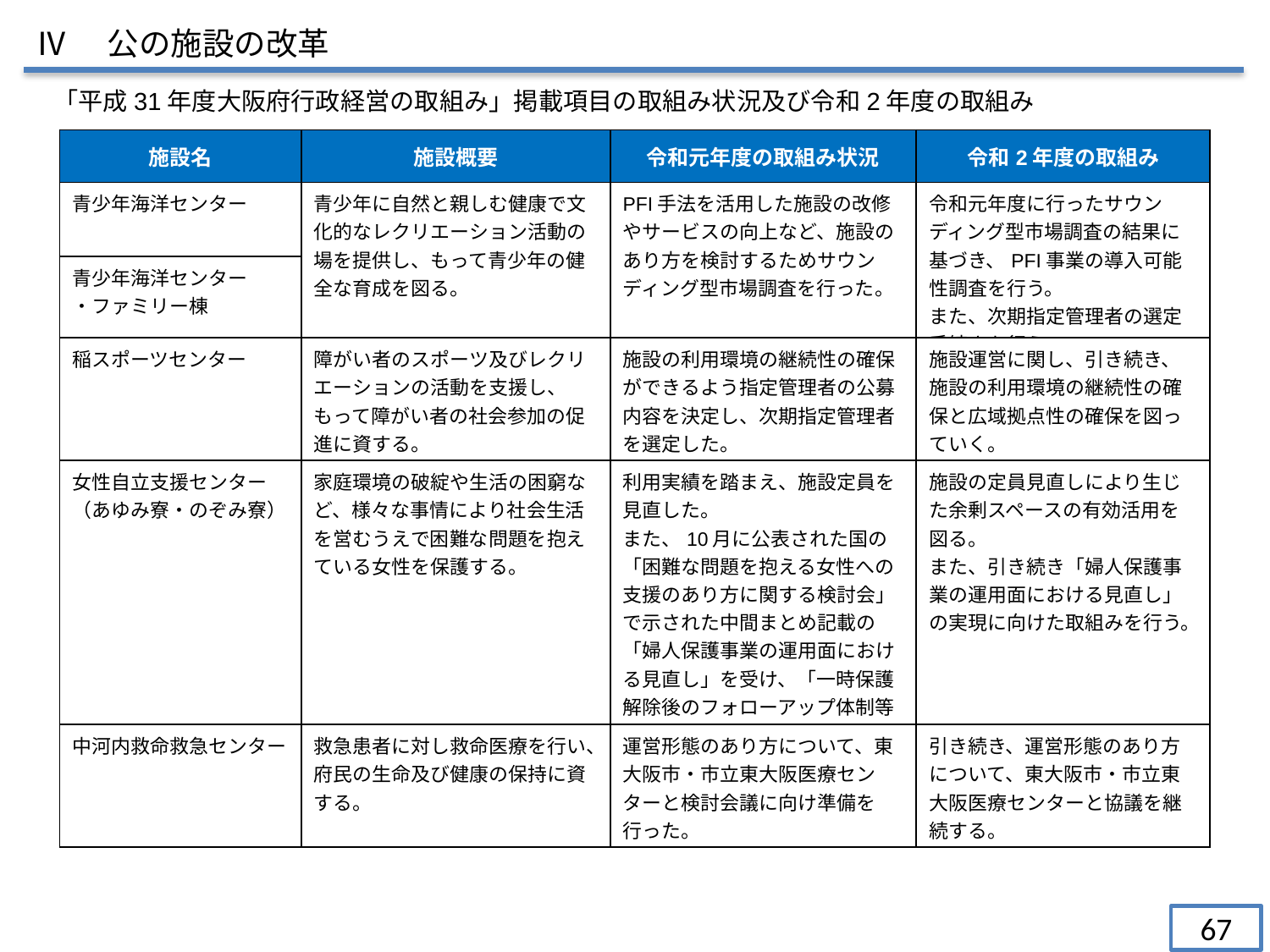

Ⅳ　公の施設の改革
「平成31年度大阪府行政経営の取組み」掲載項目の取組み状況及び令和2年度の取組み
| 施設名 | 施設概要 | 令和元年度の取組み状況 | 令和2年度の取組み |
| --- | --- | --- | --- |
| 青少年海洋センター | 青少年に自然と親しむ健康で文化的なレクリエーション活動の場を提供し、もって青少年の健全な育成を図る。 | PFI手法を活用した施設の改修やサービスの向上など、施設のあり方を検討するためサウンディング型市場調査を行った。 | 令和元年度に行ったサウンディング型市場調査の結果に基づき、PFI事業の導入可能性調査を行う。 また、次期指定管理者の選定手続きを行う。 |
| 青少年海洋センター ・ファミリー棟 |  |  |  |
| 稲スポーツセンター | 障がい者のスポーツ及びレクリエーションの活動を支援し、もって障がい者の社会参加の促進に資する。 | 施設の利用環境の継続性の確保ができるよう指定管理者の公募内容を決定し、次期指定管理者を選定した。 | 施設運営に関し、引き続き、施設の利用環境の継続性の確保と広域拠点性の確保を図っていく。 |
| 女性自立支援センター （あゆみ寮・のぞみ寮） | 家庭環境の破綻や生活の困窮など、様々な事情により社会生活を営むうえで困難な問題を抱えている女性を保護する。 | 利用実績を踏まえ、施設定員を見直した。 また、10月に公表された国の「困難な問題を抱える女性への支援のあり方に関する検討会」で示された中間まとめ記載の「婦人保護事業の運用面における見直し」を受け、「一時保護解除後のフォローアップ体制等の拡充」等の取組みを行った。 | 施設の定員見直しにより生じた余剰スペースの有効活用を図る。 また、引き続き「婦人保護事業の運用面における見直し」の実現に向けた取組みを行う。 |
| 中河内救命救急センター | 救急患者に対し救命医療を行い、府民の生命及び健康の保持に資する。 | 運営形態のあり方について、東大阪市・市立東大阪医療センターと検討会議に向け準備を行った。 | 引き続き、運営形態のあり方について、東大阪市・市立東大阪医療センターと協議を継続する。 |
67